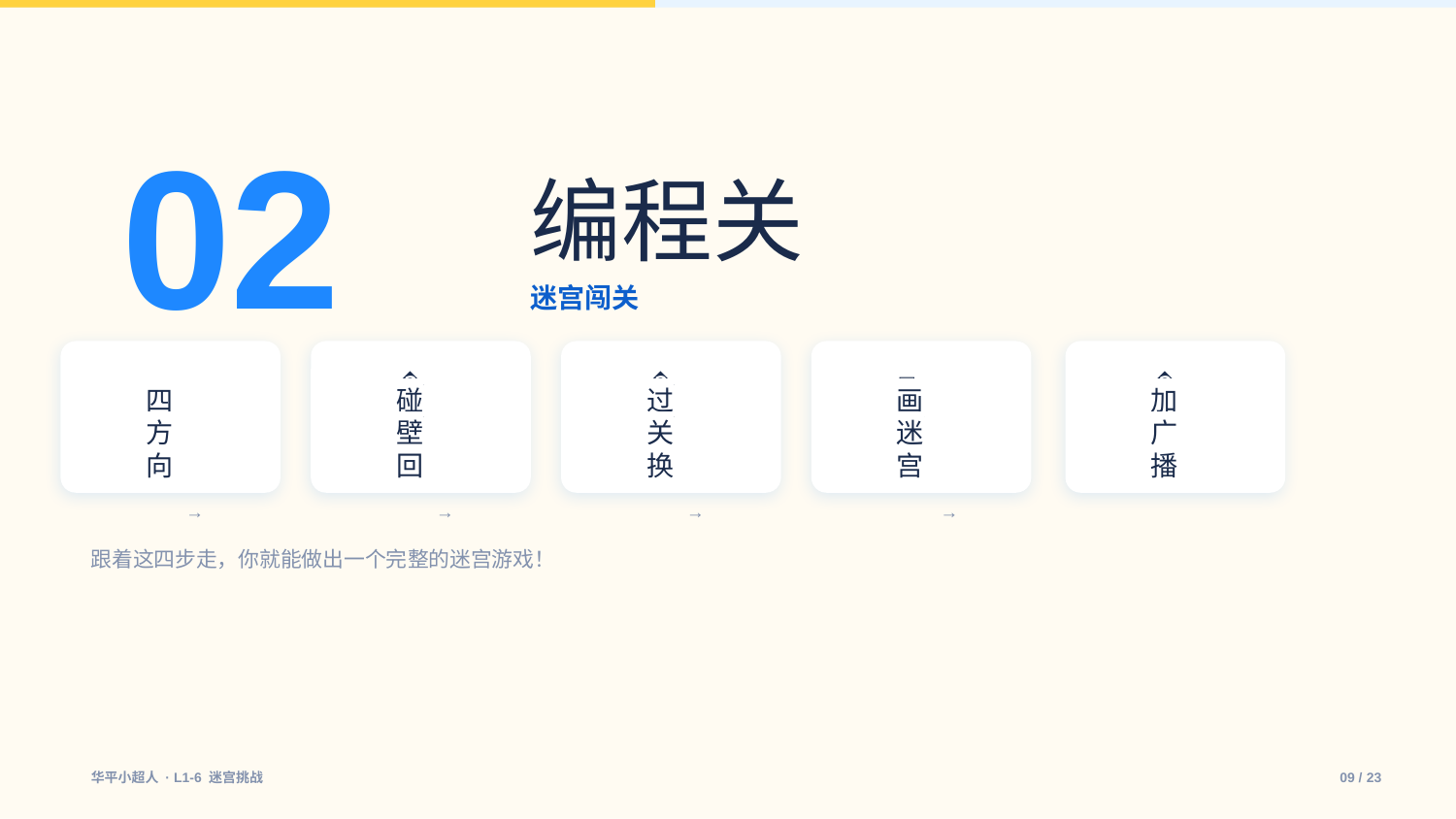

02
编程关
迷宫闯关

⬆️
🧱
🏁
🎨
📡
四方向
碰壁回
过关换
画迷宫
加广播
→
→
→
→
跟着这四步走，你就能做出一个完整的迷宫游戏！
华平小超人 · L1-6 迷宫挑战
09 / 23